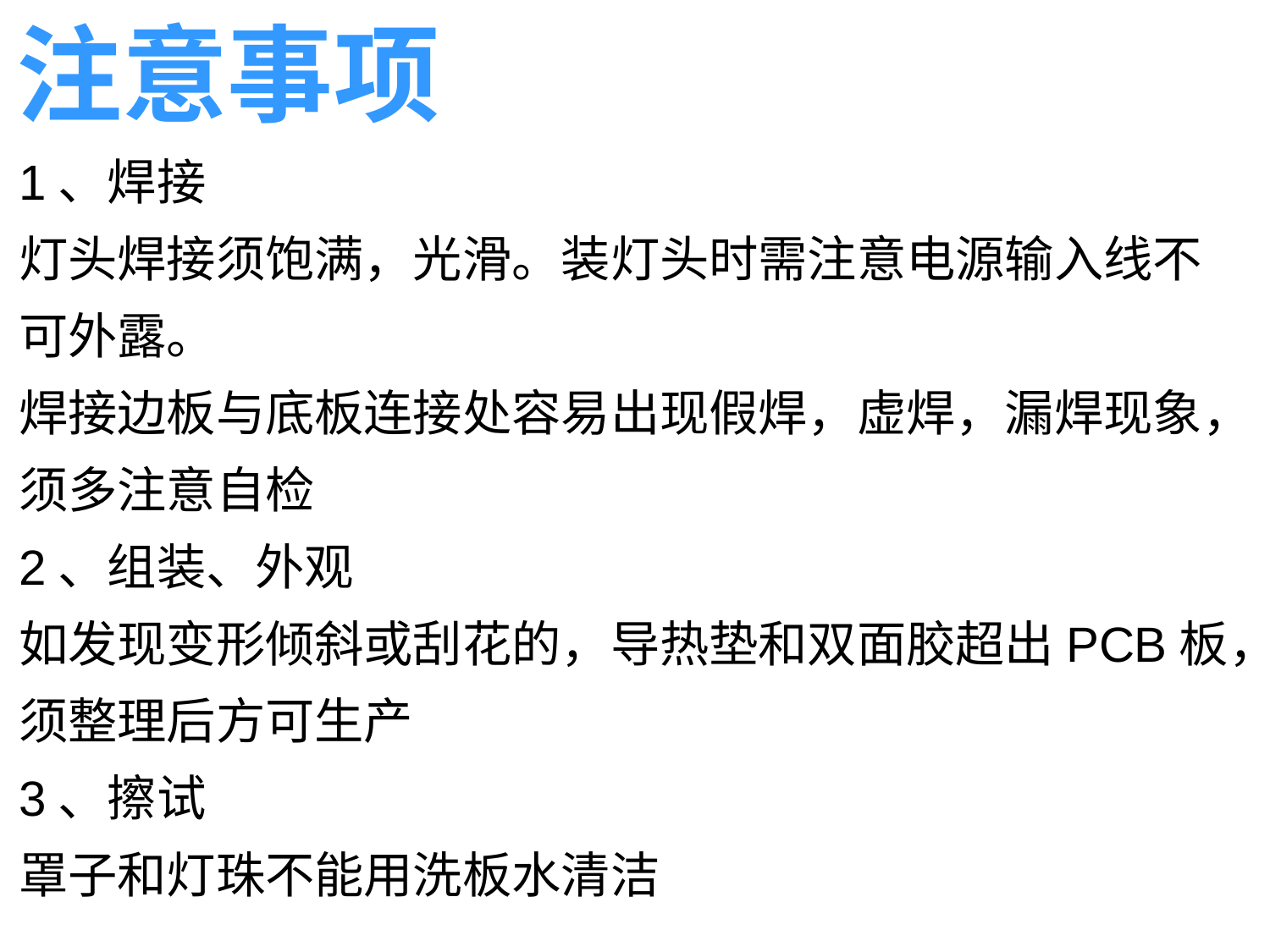

# 注意事项
1、焊接
灯头焊接须饱满，光滑。装灯头时需注意电源输入线不可外露。
焊接边板与底板连接处容易出现假焊，虚焊，漏焊现象，须多注意自检
2、组装、外观
如发现变形倾斜或刮花的，导热垫和双面胶超出PCB板，须整理后方可生产
3、擦试
罩子和灯珠不能用洗板水清洁